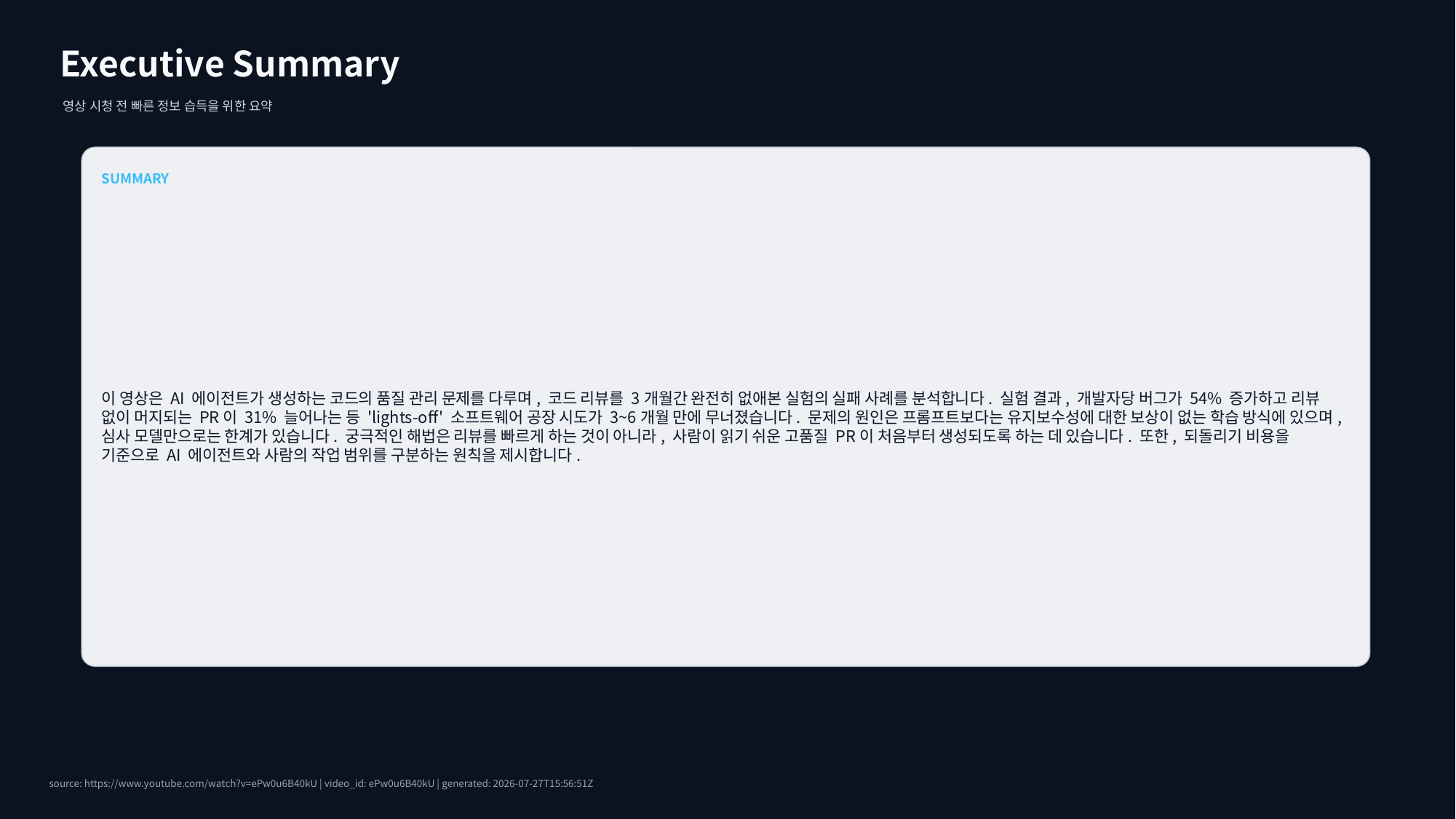

Executive Summary
영상 시청 전 빠른 정보 습득을 위한 요약

SUMMARY
이 영상은 AI 에이전트가 생성하는 코드의 품질 관리 문제를 다루며, 코드 리뷰를 3개월간 완전히 없애본 실험의 실패 사례를 분석합니다. 실험 결과, 개발자당 버그가 54% 증가하고 리뷰 없이 머지되는 PR이 31% 늘어나는 등 'lights-off' 소프트웨어 공장 시도가 3~6개월 만에 무너졌습니다. 문제의 원인은 프롬프트보다는 유지보수성에 대한 보상이 없는 학습 방식에 있으며, 심사 모델만으로는 한계가 있습니다. 궁극적인 해법은 리뷰를 빠르게 하는 것이 아니라, 사람이 읽기 쉬운 고품질 PR이 처음부터 생성되도록 하는 데 있습니다. 또한, 되돌리기 비용을 기준으로 AI 에이전트와 사람의 작업 범위를 구분하는 원칙을 제시합니다.
source: https://www.youtube.com/watch?v=ePw0u6B40kU | video_id: ePw0u6B40kU | generated: 2026-07-27T15:56:51Z